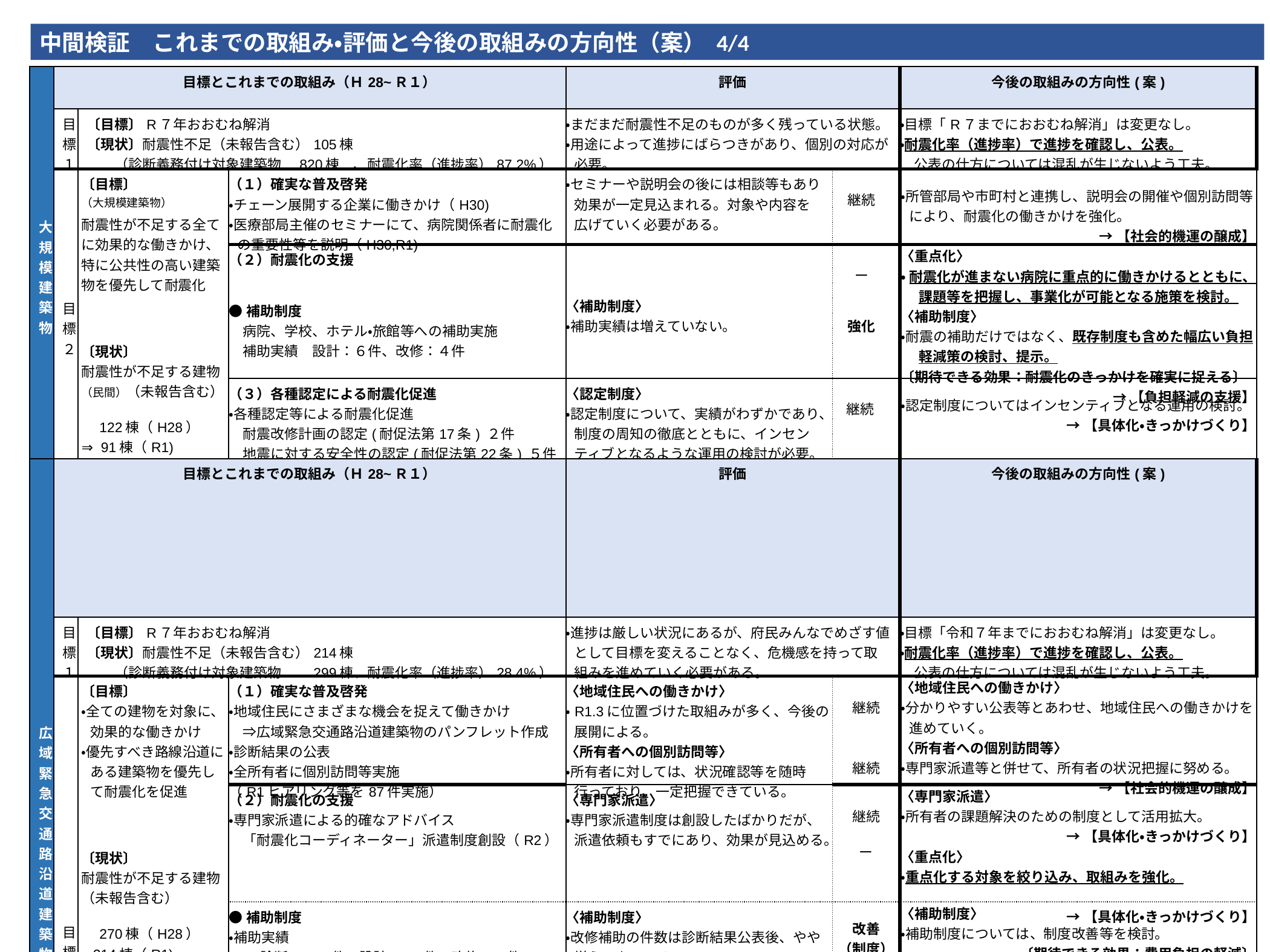

中間検証　これまでの取組み・評価と今後の取組みの方向性（案） 4/4
| 大規模建築物 | 目標とこれまでの取組み（Ｈ28~Ｒ１） |  |  | 評価 |  | 今後の取組みの方向性(案) |
| --- | --- | --- | --- | --- | --- | --- |
|  | 目標１ | 〔目標〕R７年おおむね解消 〔現状〕耐震性不足（未報告含む）105棟 　　（診断義務付け対象建築物　820棟　、耐震化率（進捗率）87.2%） |  | ・まだまだ耐震性不足のものが多く残っている状態。 ・用途によって進捗にばらつきがあり、個別の対応が必要。 |  | ・目標「R７までにおおむね解消」は変更なし。　 ・耐震化率（進捗率）で進捗を確認し、公表。 　公表の仕方については混乱が生じないよう工夫。 |
|  | 目標２ | 〔目標〕 （大規模建築物） 耐震性が不足する全てに効果的な働きかけ、特に公共性の高い建築物を優先して耐震化 〔現状〕 耐震性が不足する建物（民間）（未報告含む） 　122棟（H28） ⇒ 91棟（R1)　 31棟 減 | （１）確実な普及啓発 ・チェーン展開する企業に働きかけ（H30) ・医療部局主催のセミナーにて、病院関係者に耐震化の重要性等を説明（H30,R1) | ・セミナーや説明会の後には相談等もあり効果が一定見込まれる。対象や内容を広げていく必要がある。 | 継続 | ・所管部局や市町村と連携し、説明会の開催や個別訪問等により、耐震化の働きかけを強化。 →【社会的機運の醸成】 |
|  |  |  | （２）耐震化の支援 ●補助制度 　病院、学校、ホテル・旅館等への補助実施　 　補助実績　設計：６件、改修：４件 | 〈補助制度〉 ・補助実績は増えていない。 | ー 強化 | 〈重点化〉 ・ 耐震化が進まない病院に重点的に働きかけるとともに、課題等を把握し、事業化が可能となる施策を検討。 〈補助制度〉 ・耐震の補助だけではなく、既存制度も含めた幅広い負担軽減策の検討、提示。 〔期待できる効果：耐震化のきっかけを確実に捉える〕 →【負担軽減の支援】 |
|  |  |  | （３）各種認定による耐震化促進 ・各種認定等による耐震化促進　 　耐震改修計画の認定(耐促法第17条) ２件 　地震に対する安全性の認定(耐促法第22条) ５件 ・耐震化の状況をわかりやすく公表する仕組みを検討 | 〈認定制度〉 ・認定制度について、実績がわずかであり、制度の周知の徹底とともに、インセンティブとなるような運用の検討が必要。 | 継続 | ・認定制度についてはインセンティブとなる運用の検討。 →【具体化・きっかけづくり】 |
| 広域緊急交通路沿道建築物 | 目標とこれまでの取組み（Ｈ28~Ｒ１） |  |  | 評価 |  | 今後の取組みの方向性(案) |
| --- | --- | --- | --- | --- | --- | --- |
|  | 目標１ | 〔目標〕R７年おおむね解消 〔現状〕耐震性不足（未報告含む）214棟 　　（診断義務付け対象建築物　　299棟、耐震化率（進捗率）28.4%） |  | ・進捗は厳しい状況にあるが、府民みんなでめざす値として目標を変えることなく、危機感を持って取組みを進めていく必要がある。 |  | ・目標「令和７年までにおおむね解消」は変更なし。　 ・耐震化率（進捗率）で進捗を確認し、公表。 　公表の仕方については混乱が生じないよう工夫。 |
|  | 目標２ | 〔目標〕 ・全ての建物を対象に、効果的な働きかけ ・優先すべき路線沿道にある建築物を優先して耐震化を促進 〔現状〕 耐震性が不足する建物（未報告含む） 　270棟（H28） ⇒214棟（R1)　 56棟 減 | （１）確実な普及啓発 ・地域住民にさまざまな機会を捉えて働きかけ 　⇒広域緊急交通路沿道建築物のパンフレット作成 ・診断結果の公表 ・全所有者に個別訪問等実施 （R1ヒアリング等を87件実施） | 〈地域住民への働きかけ〉 ・R1.3に位置づけた取組みが多く、今後の展開による。 〈所有者への個別訪問等〉 ・所有者に対しては、状況確認等を随時行っており、一定把握できている。 | 継続 継続 | 〈地域住民への働きかけ〉 ・分かりやすい公表等とあわせ、地域住民への働きかけを進めていく。 〈所有者への個別訪問等〉 ・専門家派遣等と併せて、所有者の状況把握に努める。 →【社会的機運の醸成】 |
|  |  |  | （２）耐震化の支援 ・専門家派遣による的確なアドバイス 　「耐震化コーディネーター」派遣制度創設（R2） | 〈専門家派遣〉 ・専門家派遣制度は創設したばかりだが、派遣依頼もすでにあり、効果が見込める。 | 継続 ー | 〈専門家派遣〉 ・所有者の課題解決のための制度として活用拡大。 →【具体化・きっかけづくり】 〈重点化〉 ・重点化する対象を絞り込み、取組みを強化。　　　　　　 →【具体化・きっかけづくり】 |
|  |  |  | ●補助制度 ・補助実績 ⇒　診断：117件　設計：10件　改修：８件 ・専門家派遣を活用しコスト削減案等アドバイス | 〈補助制度〉 ・改修補助の件数は診断結果公表後、やや増えてきている。 ・制度的には改善すべき内容がある。 | 改善 （制度） 強化 | 〈補助制度〉 ・補助制度については、制度改善等を検討。 〔期待できる効果：費用負担の軽減〕 ・耐震の補助だけではなく、既存制度も含めた幅広い負担軽減策の検討、提示。 〔期待できる効果：耐震化のきっかけを確実に捉える〕 →【負担軽減の支援】 |
|  |  |  | （３）各種認定による耐震化促進 ・各種認定による耐震化促進 　地震に対する安全性の認定(耐促法第22条) ２件 | 〈認定制度〉 ・認定制度について、実績がわずかであり、制度の周知の徹底とともに、インセンティブとなるような運用の検討が必要。 | 継続 | 〈認定制度〉 ・認定制度についてはインセンティブとなる運用の検討。 →【具体化・きっかけづくり】 |